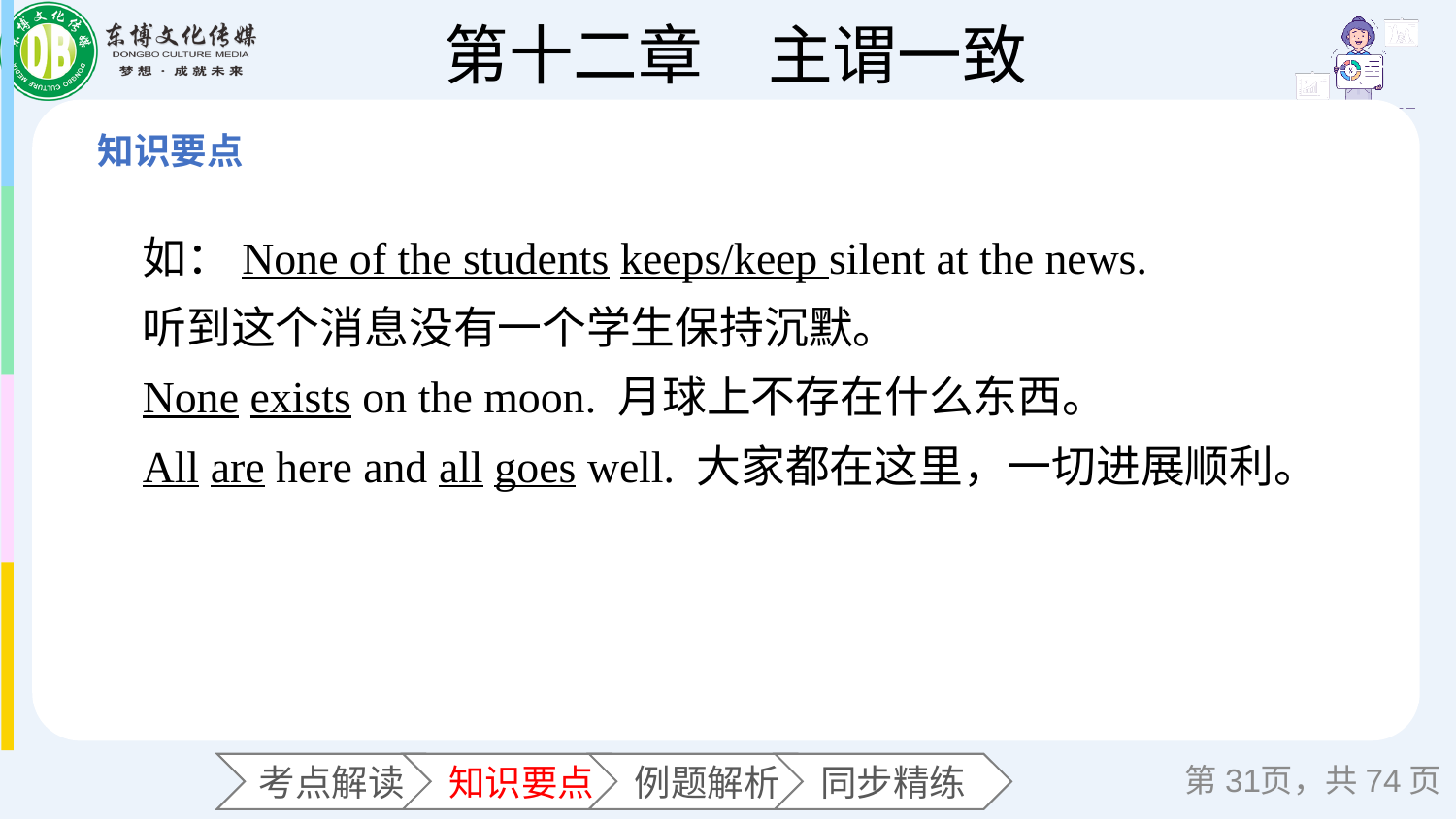

如：None of the students keeps/keep silent at the news.
听到这个消息没有一个学生保持沉默。
None exists on the moon. 月球上不存在什么东西。
All are here and all goes well. 大家都在这里，一切进展顺利。
第31页，共74页